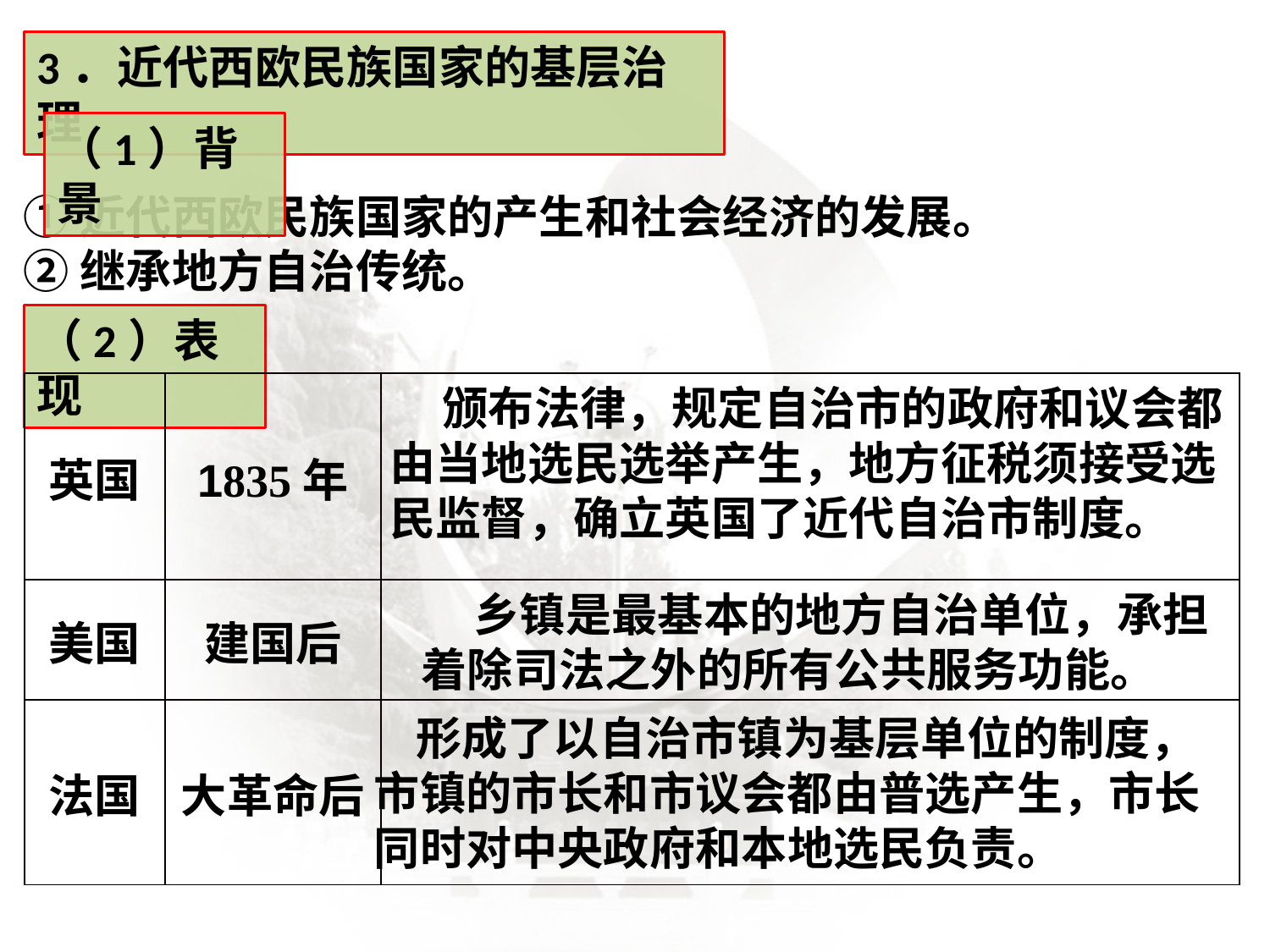

3．近代西欧民族国家的基层治理
（1）背景
①近代西欧民族国家的产生和社会经济的发展。
②继承地方自治传统。
（2）表现
| 英国 | 1835年 |  |
| --- | --- | --- |
| 美国 | 建国后 |  |
| 法国 | 大革命后 |  |
    颁布法律，规定自治市的政府和议会都由当地选民选举产生，地方征税须接受选民监督，确立英国了近代自治市制度。
    乡镇是最基本的地方自治单位，承担着除司法之外的所有公共服务功能。
   形成了以自治市镇为基层单位的制度，市镇的市长和市议会都由普选产生，市长同时对中央政府和本地选民负责。